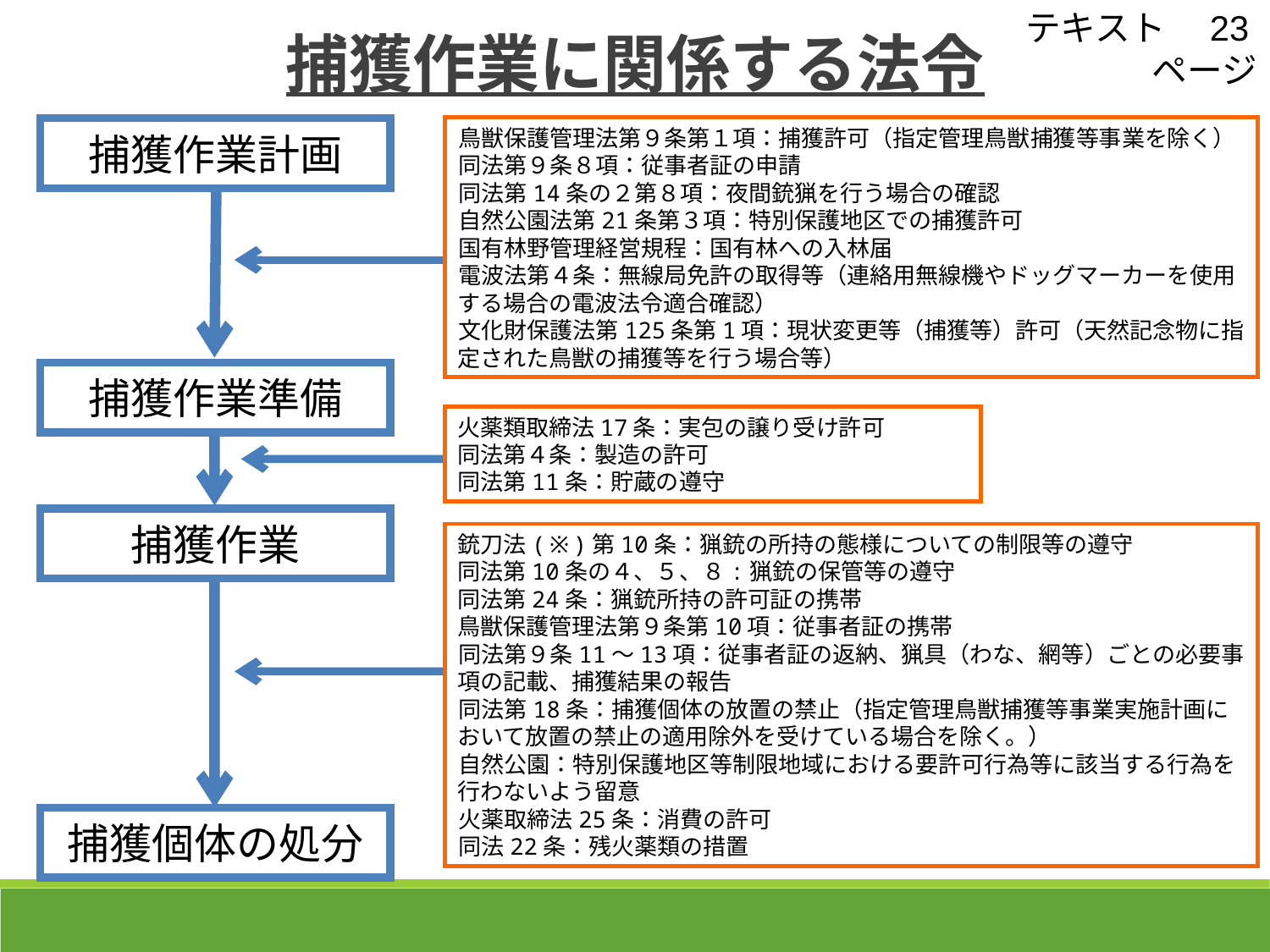

テキスト　23ページ

捕獲作業に関係する法令

鳥獣保護管理法第９条第１項：捕獲許可（指定管理鳥獣捕獲等事業を除く）
同法第９条８項：従事者証の申請
同法第14条の２第８項：夜間銃猟を行う場合の確認
自然公園法第21条第３項：特別保護地区での捕獲許可
国有林野管理経営規程：国有林への入林届
電波法第４条：無線局免許の取得等（連絡用無線機やドッグマーカーを使用する場合の電波法令適合確認）
文化財保護法第125条第1項：現状変更等（捕獲等）許可（天然記念物に指定された鳥獣の捕獲等を行う場合等）
捕獲作業計画
捕獲作業準備
火薬類取締法17条：実包の譲り受け許可
同法第４条：製造の許可
同法第11条：貯蔵の遵守
捕獲作業
銃刀法(※)第10条：猟銃の所持の態様についての制限等の遵守
同法第10条の４、５、８:猟銃の保管等の遵守
同法第24条：猟銃所持の許可証の携帯
鳥獣保護管理法第９条第10項：従事者証の携帯
同法第９条11～13項：従事者証の返納、猟具（わな、網等）ごとの必要事項の記載、捕獲結果の報告
同法第18条：捕獲個体の放置の禁止（指定管理鳥獣捕獲等事業実施計画において放置の禁止の適用除外を受けている場合を除く。）
自然公園：特別保護地区等制限地域における要許可行為等に該当する行為を行わないよう留意
火薬取締法25条：消費の許可
同法22条：残火薬類の措置
捕獲個体の処分